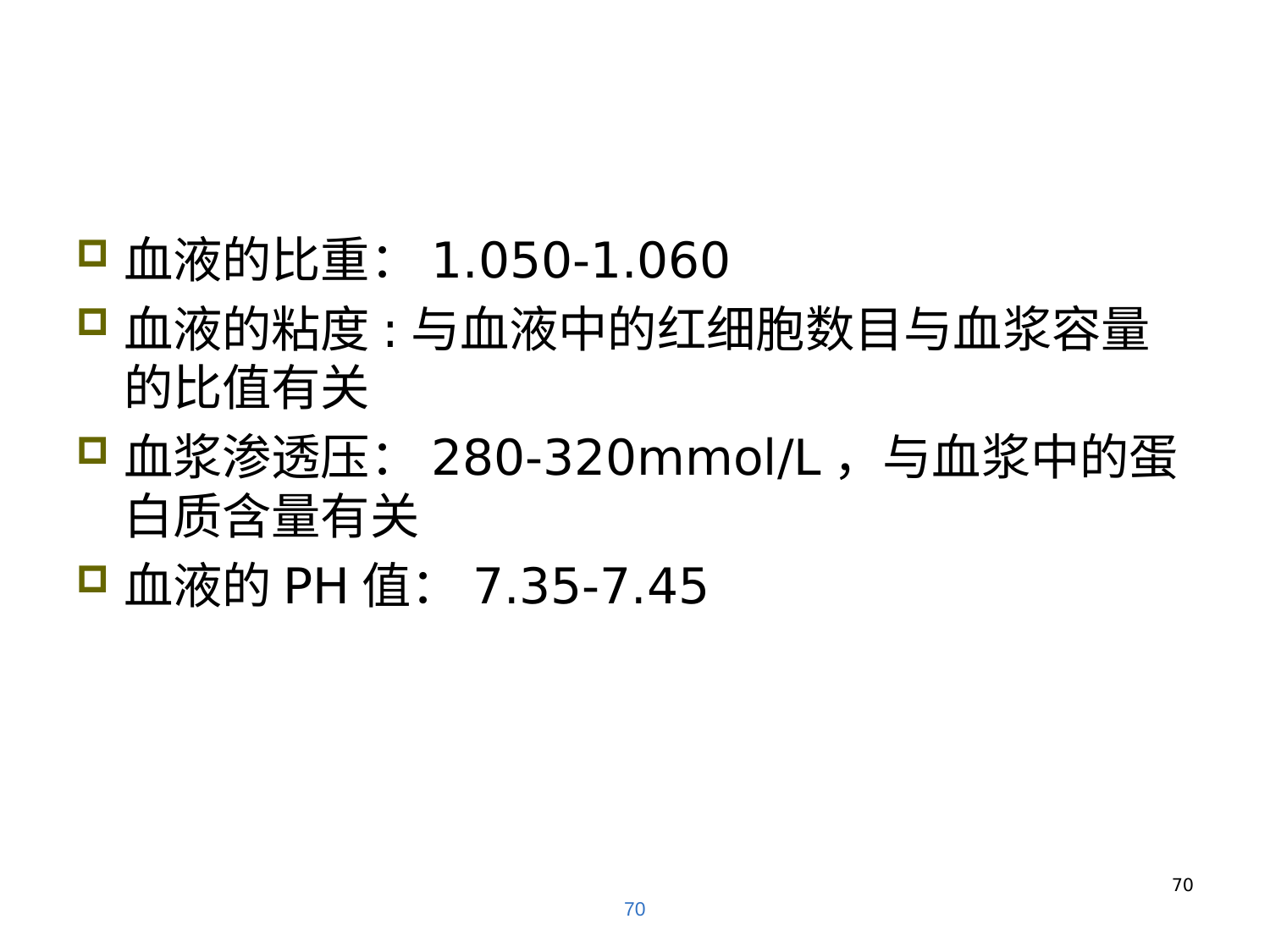

#
血液的比重：1.050-1.060
血液的粘度:与血液中的红细胞数目与血浆容量的比值有关
血浆渗透压：280-320mmol/L，与血浆中的蛋白质含量有关
血液的PH值：7.35-7.45

70
70